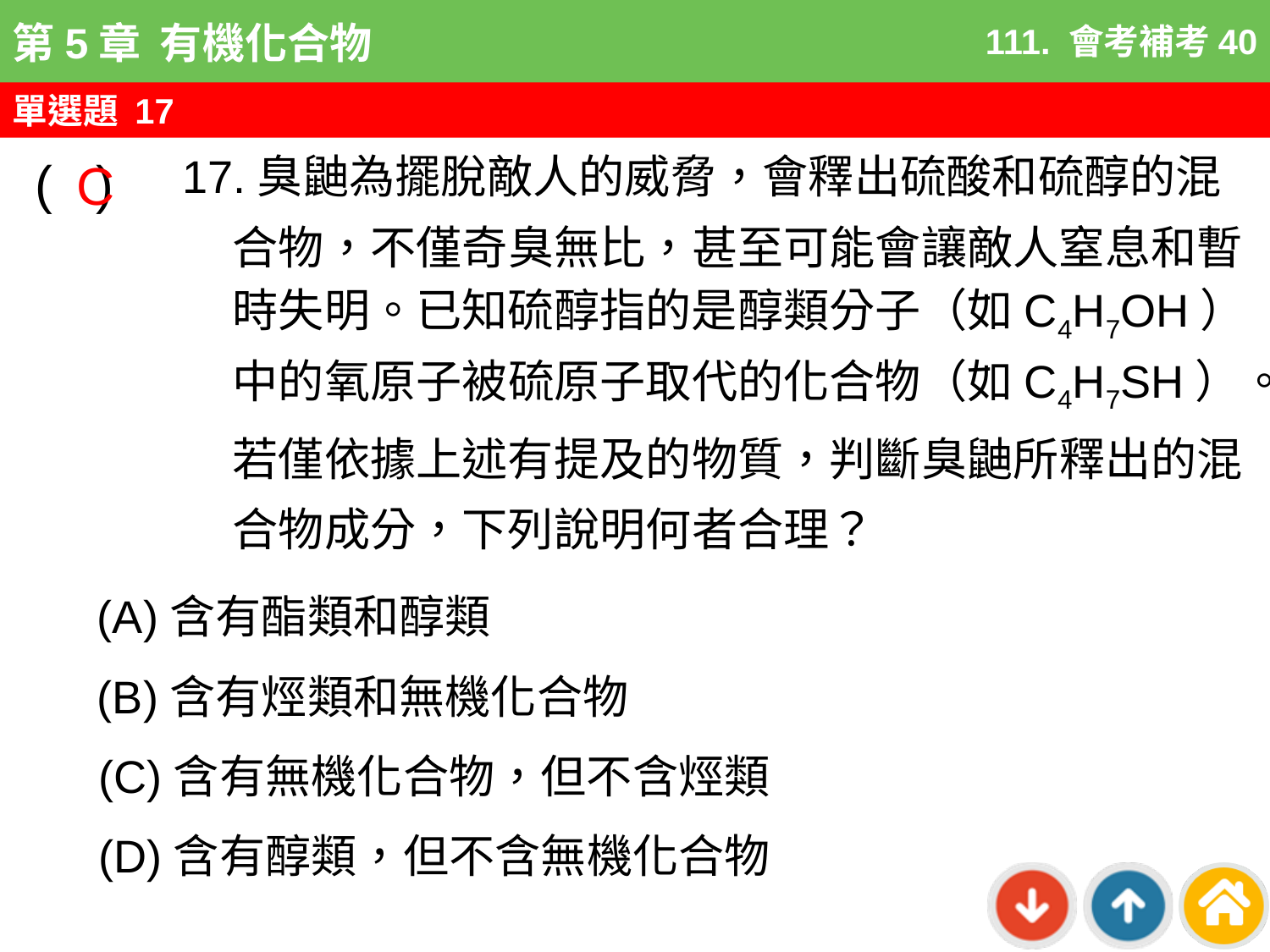

111. 會考補考40
單選題 17
C
17.臭鼬為擺脫敵人的威脅，會釋出硫酸和硫醇的混合物，不僅奇臭無比，甚至可能會讓敵人窒息和暫時失明。已知硫醇指的是醇類分子（如C4H7OH）中的氧原子被硫原子取代的化合物（如C4H7SH）。若僅依據上述有提及的物質，判斷臭鼬所釋出的混合物成分，下列說明何者合理？
(   )
(A)含有酯類和醇類
(B)含有烴類和無機化合物
(C)含有無機化合物，但不含烴類
(D)含有醇類，但不含無機化合物